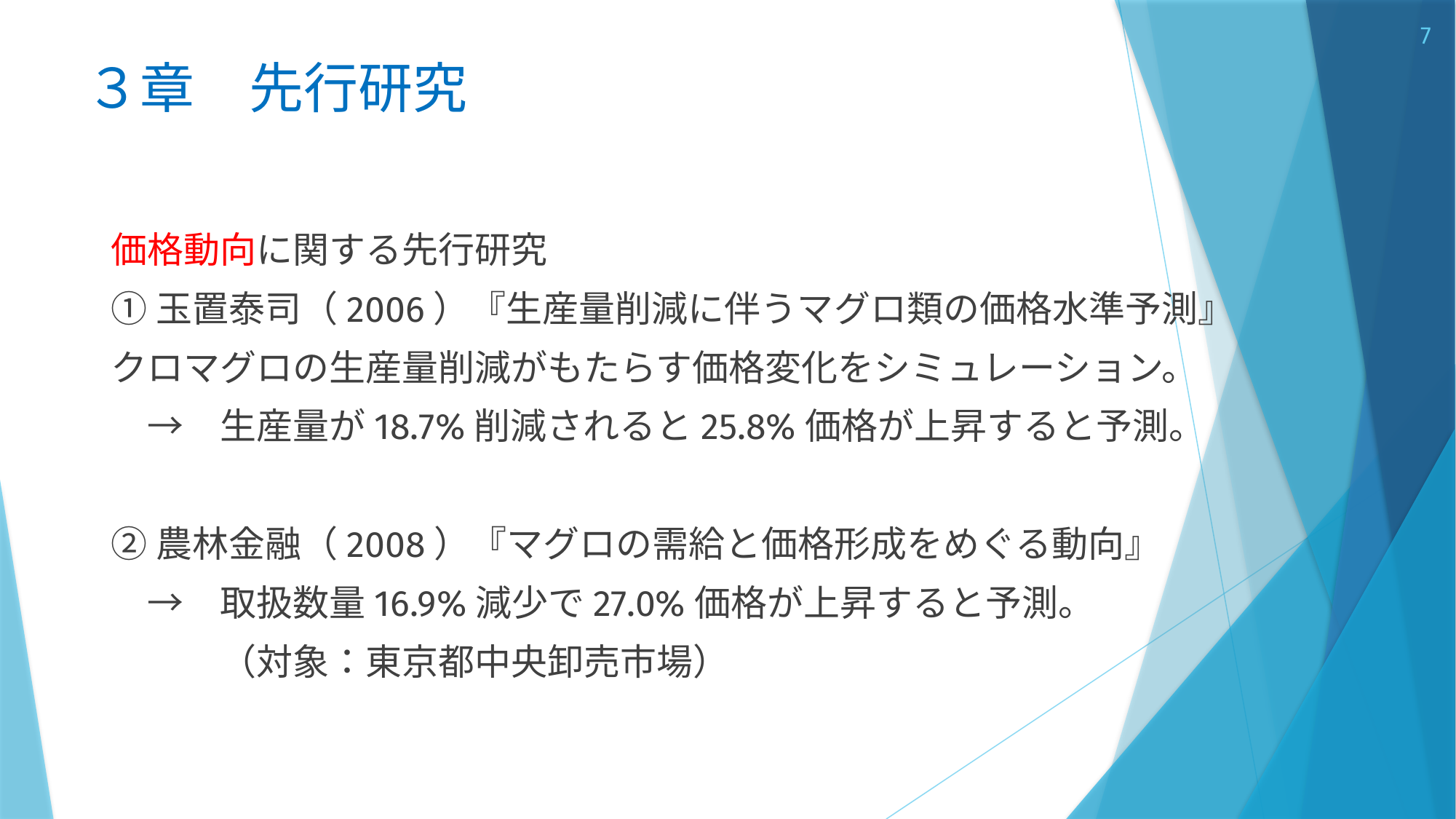

7
# ３章　先行研究
価格動向に関する先行研究
①玉置泰司（2006）『生産量削減に伴うマグロ類の価格水準予測』
クロマグロの生産量削減がもたらす価格変化をシミュレーション。
　→　生産量が18.7%削減されると25.8%価格が上昇すると予測。

②農林金融（2008）『マグロの需給と価格形成をめぐる動向』
　→　取扱数量16.9%減少で27.0%価格が上昇すると予測。
　　　（対象：東京都中央卸売市場）